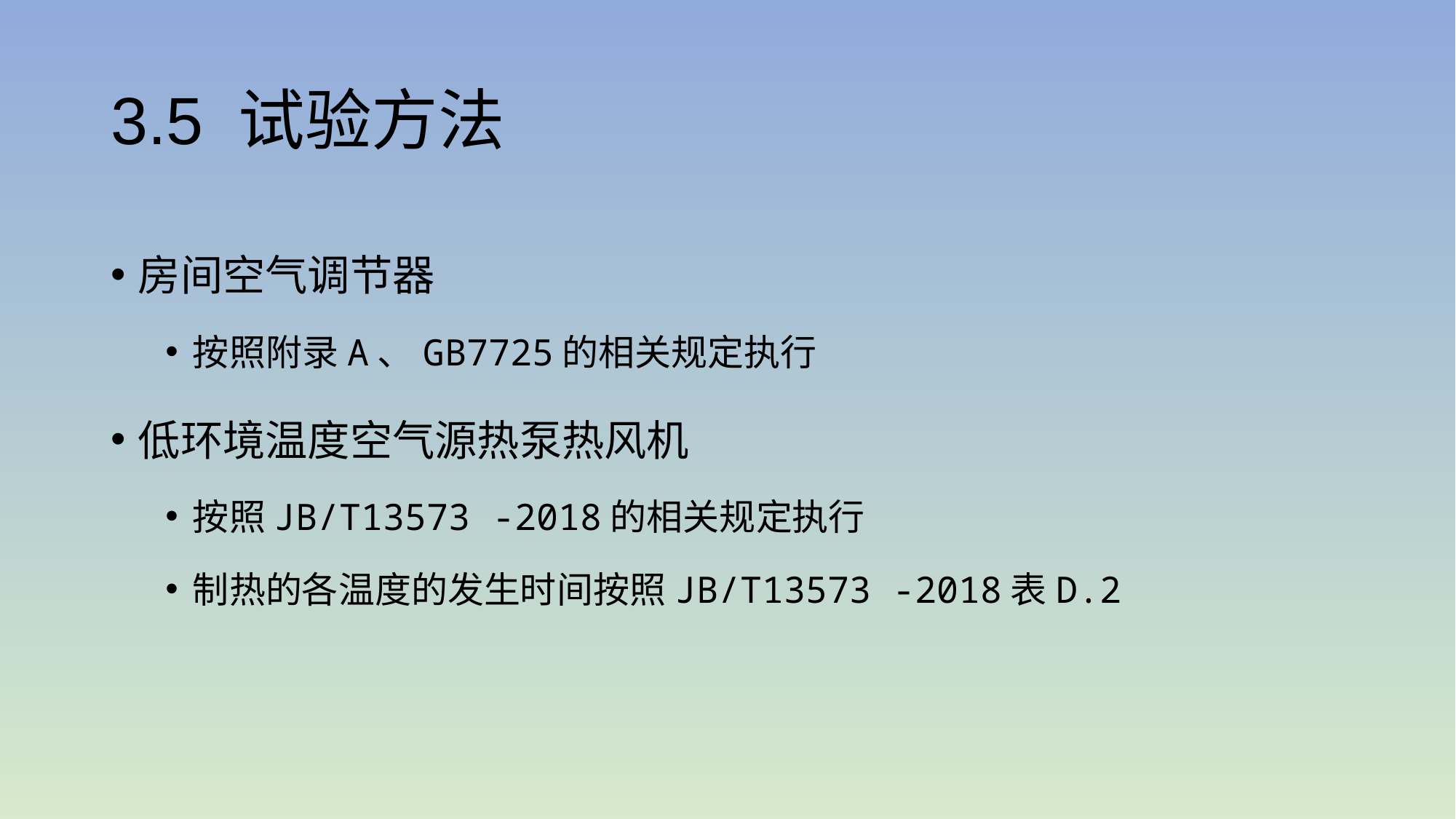

# 3.5 试验方法
房间空气调节器
按照附录A、GB7725的相关规定执行
低环境温度空气源热泵热风机
按照JB/T13573 -2018的相关规定执行
制热的各温度的发生时间按照JB/T13573 -2018表D.2